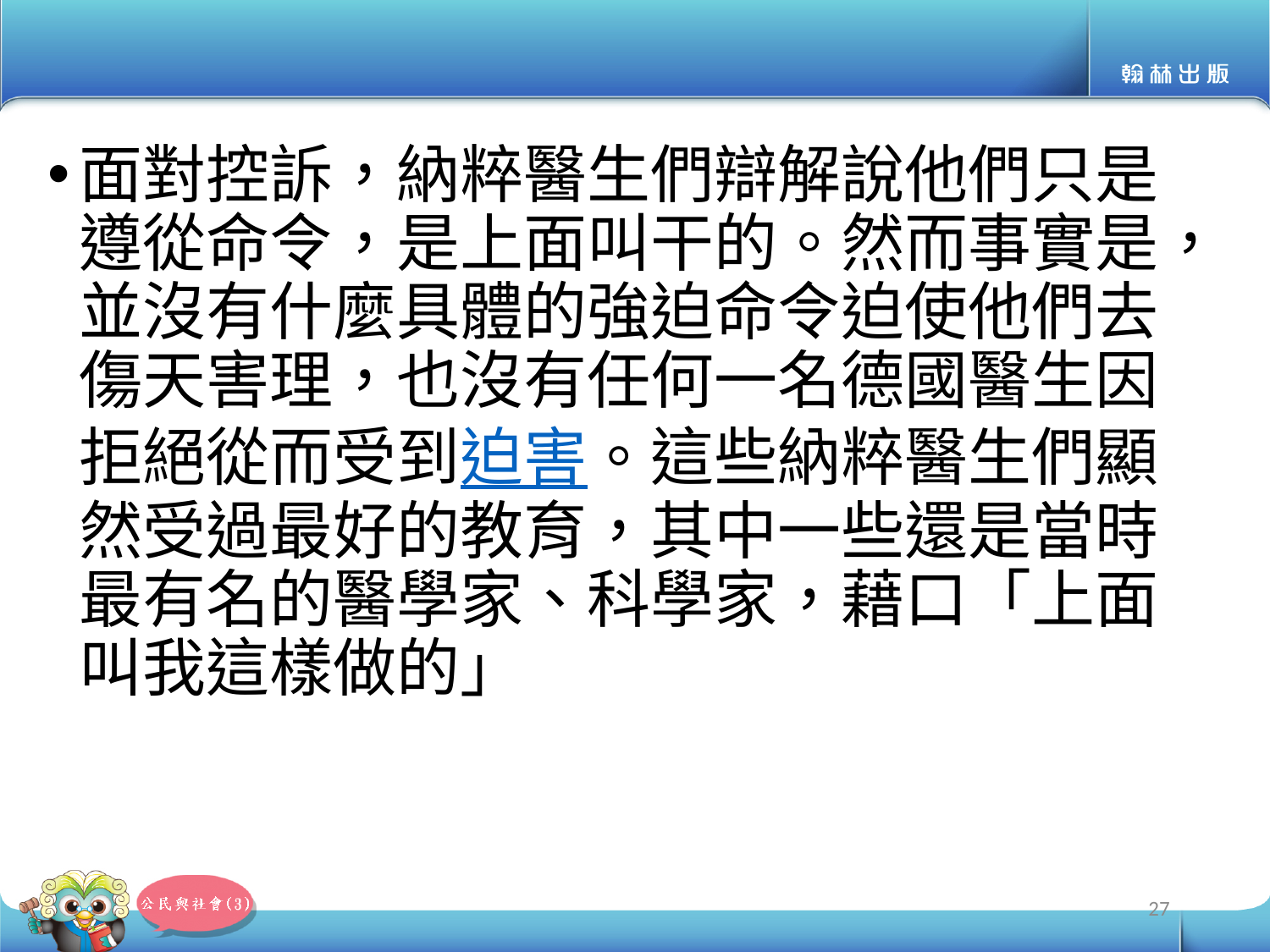

#
面對控訴，納粹醫生們辯解說他們只是遵從命令，是上面叫干的。然而事實是，並沒有什麼具體的強迫命令迫使他們去傷天害理，也沒有任何一名德國醫生因拒絕從而受到迫害。這些納粹醫生們顯然受過最好的教育，其中一些還是當時最有名的醫學家、科學家，藉口「上面叫我這樣做的」
27